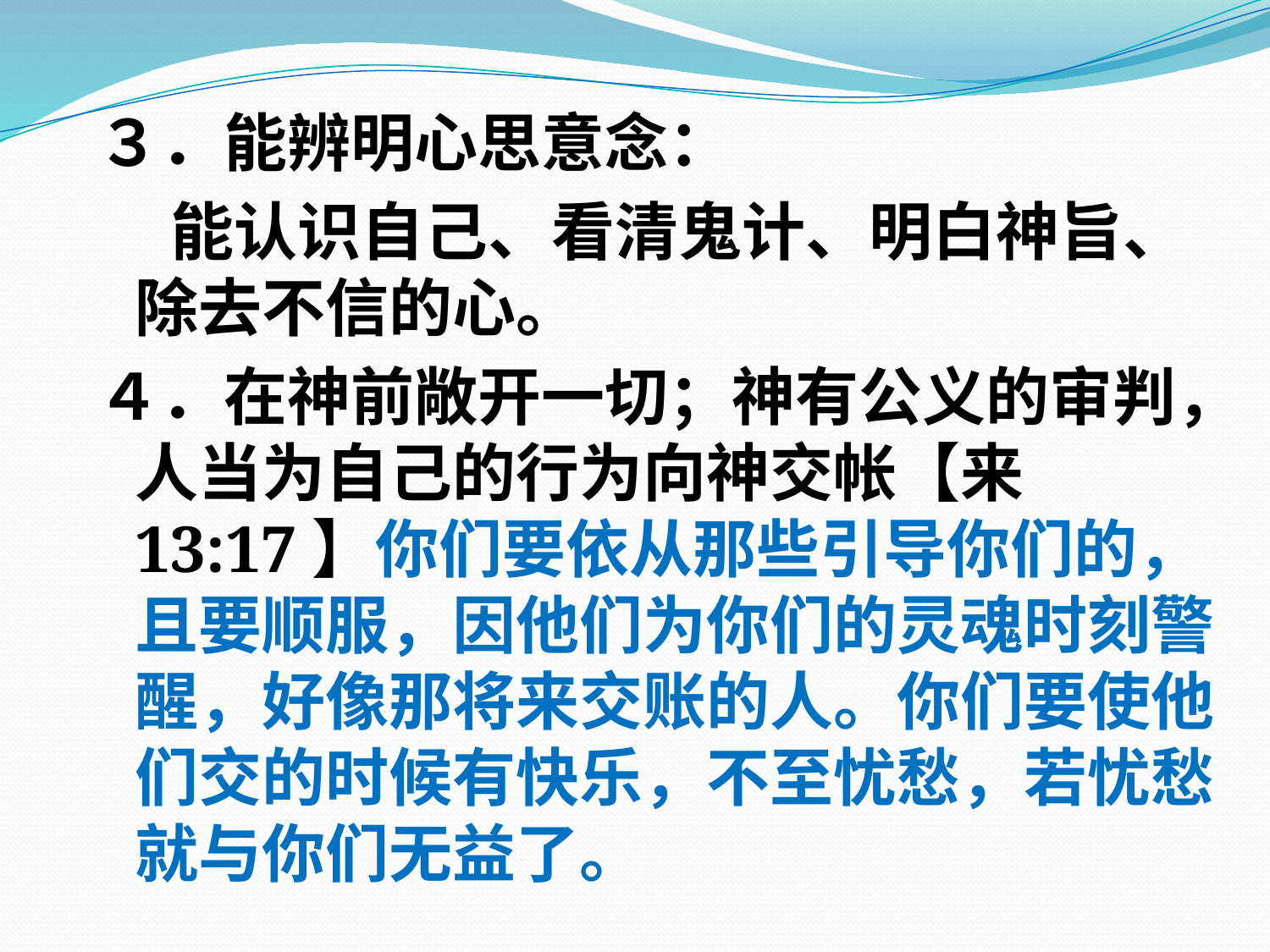

３．能辨明心思意念：
    能认识自己、看清鬼计、明白神旨、除去不信的心。
４．在神前敞开一切；神有公义的审判，人当为自己的行为向神交帐【来13:17】你们要依从那些引导你们的，且要顺服，因他们为你们的灵魂时刻警醒，好像那将来交账的人。你们要使他们交的时候有快乐，不至忧愁，若忧愁就与你们无益了。

13